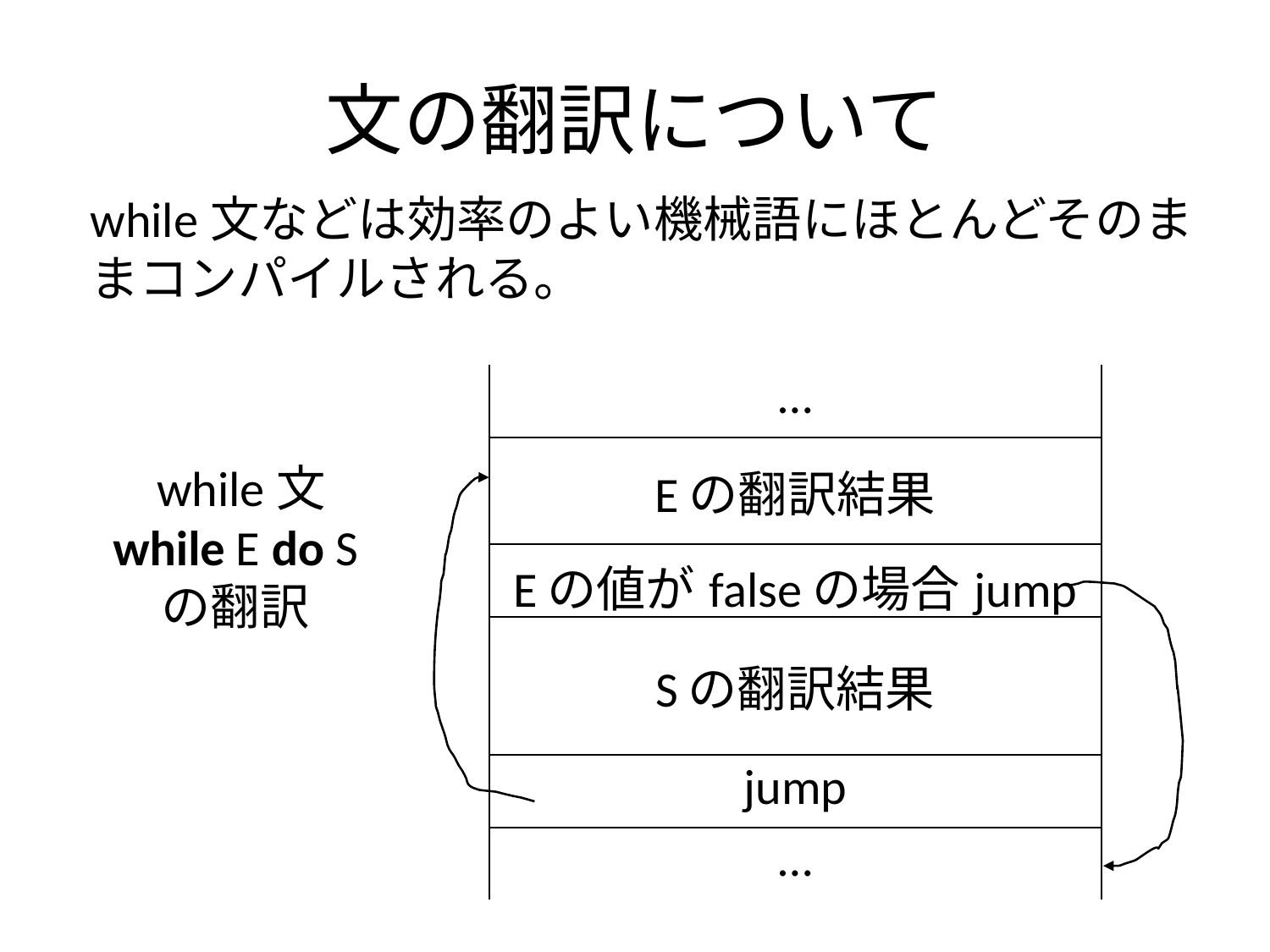

# 文の翻訳について
while文などは効率のよい機械語にほとんどそのままコンパイルされる。
| … |
| --- |
| Eの翻訳結果 |
| Eの値がfalseの場合jump |
| Sの翻訳結果 |
| jump |
| … |
 while文
while E do S
の翻訳